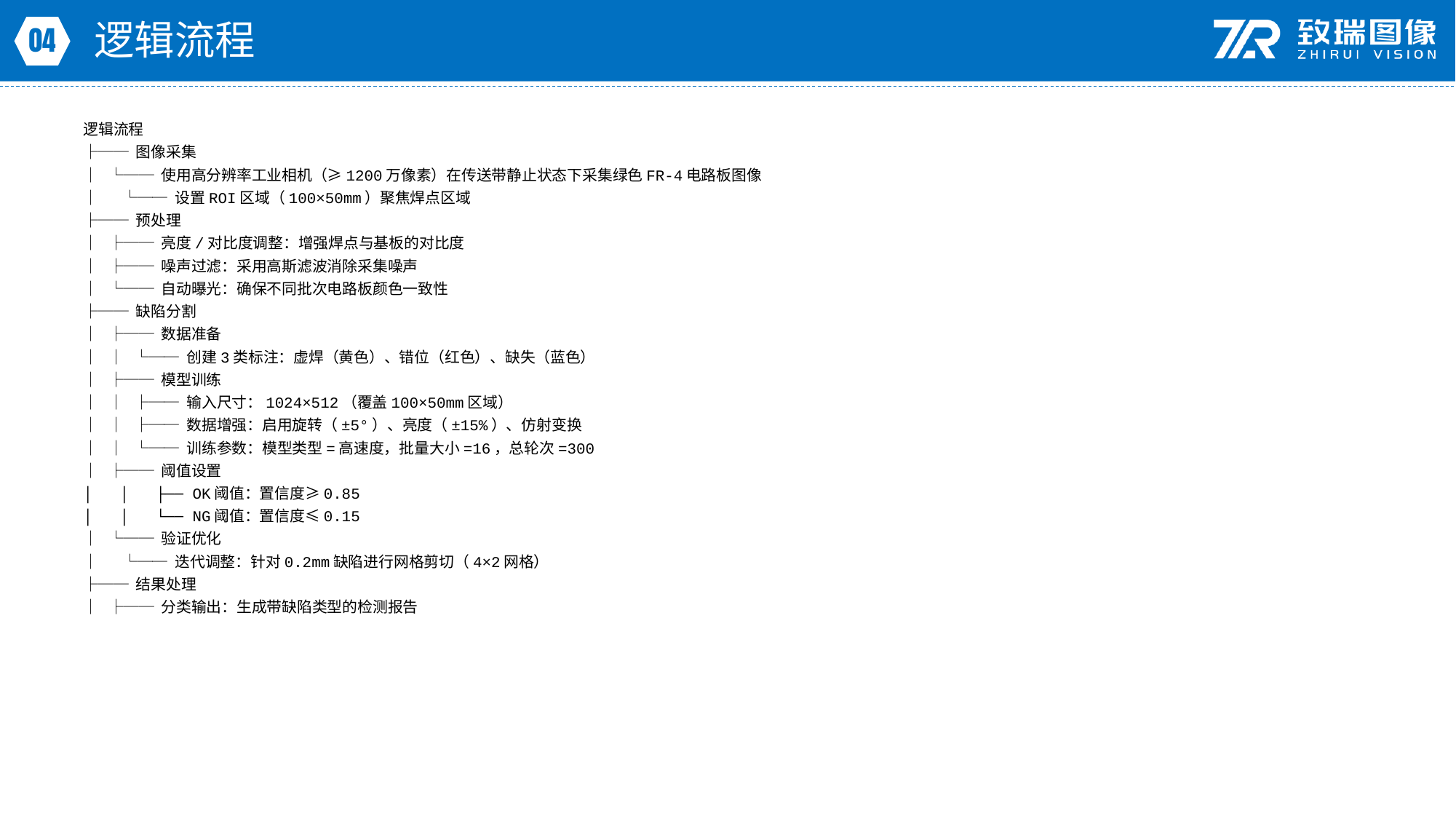

逻辑流程
04

逻辑流程
├── 图像采集
│   └── 使用高分辨率工业相机（≥1200万像素）在传送带静止状态下采集绿色FR-4电路板图像
│       └── 设置ROI区域（100×50mm）聚焦焊点区域
├── 预处理
│   ├── 亮度/对比度调整：增强焊点与基板的对比度
│   ├── 噪声过滤：采用高斯滤波消除采集噪声
│   └── 自动曝光：确保不同批次电路板颜色一致性
├── 缺陷分割
│   ├── 数据准备
│   │   └── 创建3类标注：虚焊（黄色）、错位（红色）、缺失（蓝色）
│   ├── 模型训练
│   │   ├── 输入尺寸：1024×512（覆盖100×50mm区域）
│   │   ├── 数据增强：启用旋转（±5°）、亮度（±15%）、仿射变换
│   │   └── 训练参数：模型类型=高速度，批量大小=16，总轮次=300
│   ├── 阈值设置
│   │   ├── OK阈值：置信度≥0.85
│   │   └── NG阈值：置信度≤0.15
│   └── 验证优化
│       └── 迭代调整：针对0.2mm缺陷进行网格剪切（4×2网格）
├── 结果处理
│   ├── 分类输出：生成带缺陷类型的检测报告